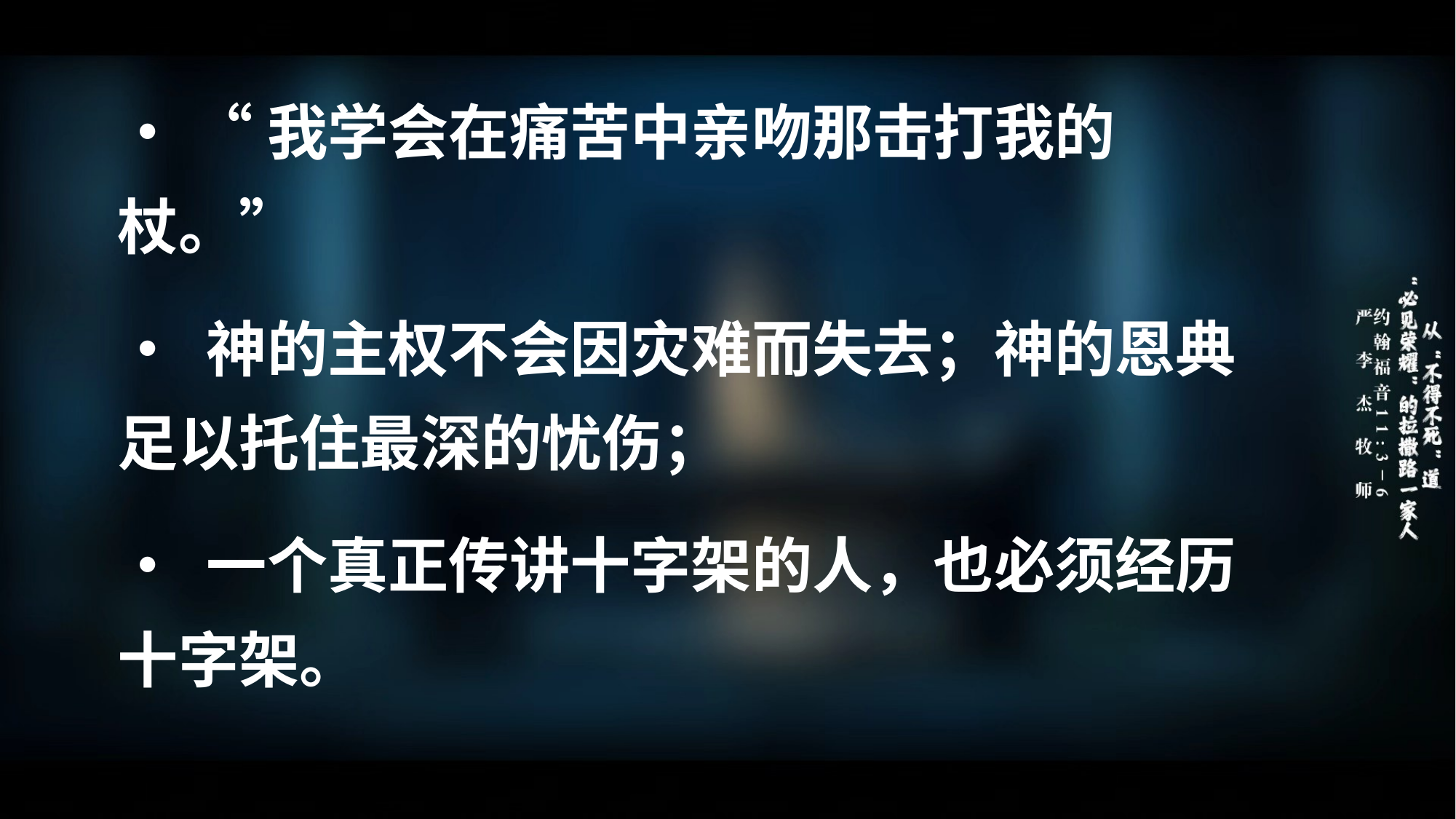

• “我学会在痛苦中亲吻那击打我的杖。”
• 神的主权不会因灾难而失去；神的恩典
足以托住最深的忧伤；
• 一个真正传讲十字架的人，也必须经历
十字架。